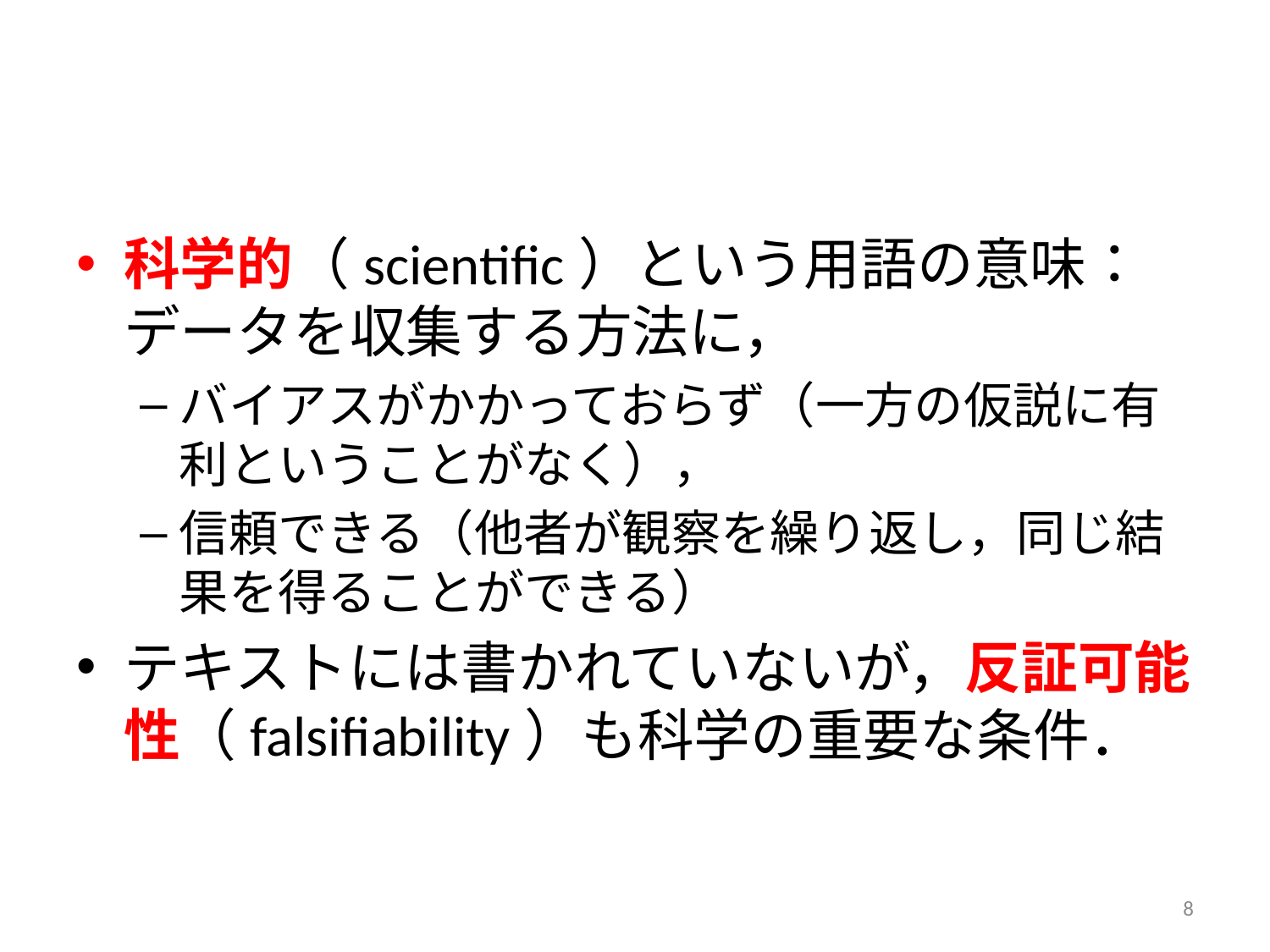

#
科学的（scientific）という用語の意味：データを収集する方法に，
バイアスがかかっておらず（一方の仮説に有利ということがなく），
信頼できる（他者が観察を繰り返し，同じ結果を得ることができる）
テキストには書かれていないが，反証可能性（falsifiability）も科学の重要な条件．
8